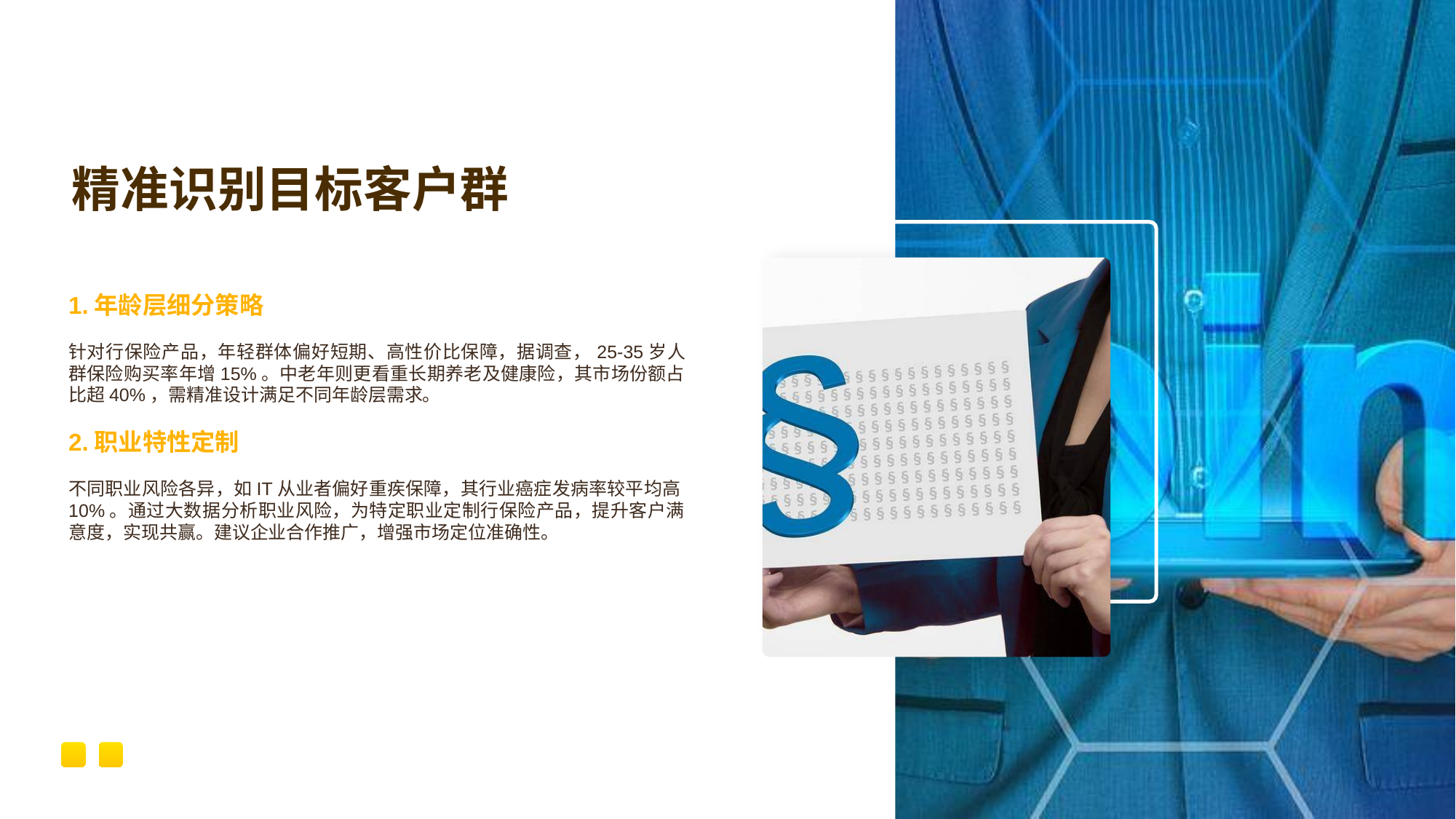

精准识别目标客户群

1.年龄层细分策略
针对行保险产品，年轻群体偏好短期、高性价比保障，据调查，25-35岁人群保险购买率年增15%。中老年则更看重长期养老及健康险，其市场份额占比超40%，需精准设计满足不同年龄层需求。
2.职业特性定制
不同职业风险各异，如IT从业者偏好重疾保障，其行业癌症发病率较平均高10%。通过大数据分析职业风险，为特定职业定制行保险产品，提升客户满意度，实现共赢。建议企业合作推广，增强市场定位准确性。